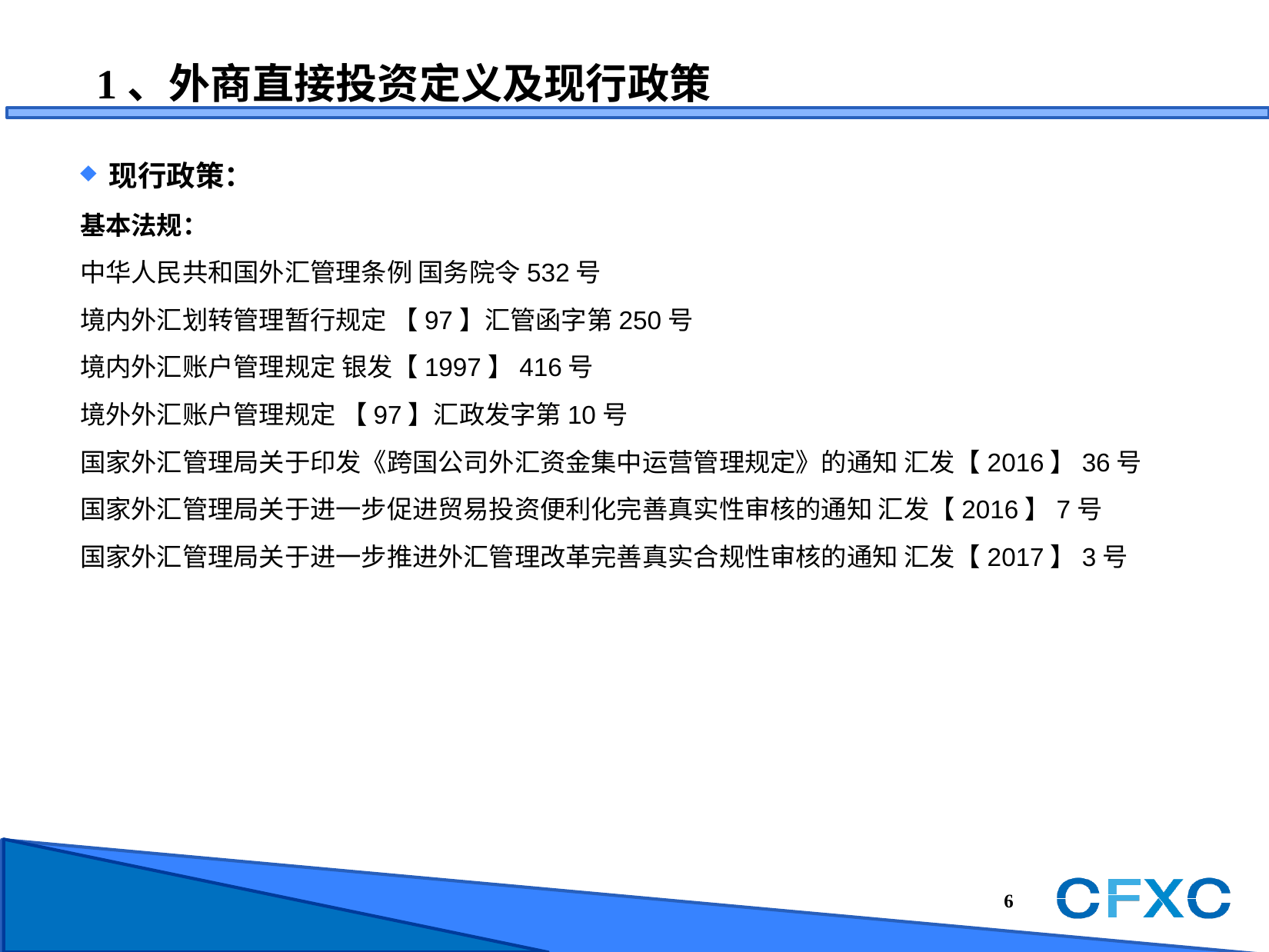

# 1、外商直接投资定义及现行政策
现行政策：
基本法规：
中华人民共和国外汇管理条例 国务院令532号
境内外汇划转管理暂行规定 【97】汇管函字第250号
境内外汇账户管理规定 银发【1997】416号
境外外汇账户管理规定 【97】汇政发字第10号
国家外汇管理局关于印发《跨国公司外汇资金集中运营管理规定》的通知 汇发【2016】36号
国家外汇管理局关于进一步促进贸易投资便利化完善真实性审核的通知 汇发【2016】7号
国家外汇管理局关于进一步推进外汇管理改革完善真实合规性审核的通知 汇发【2017】3号

6